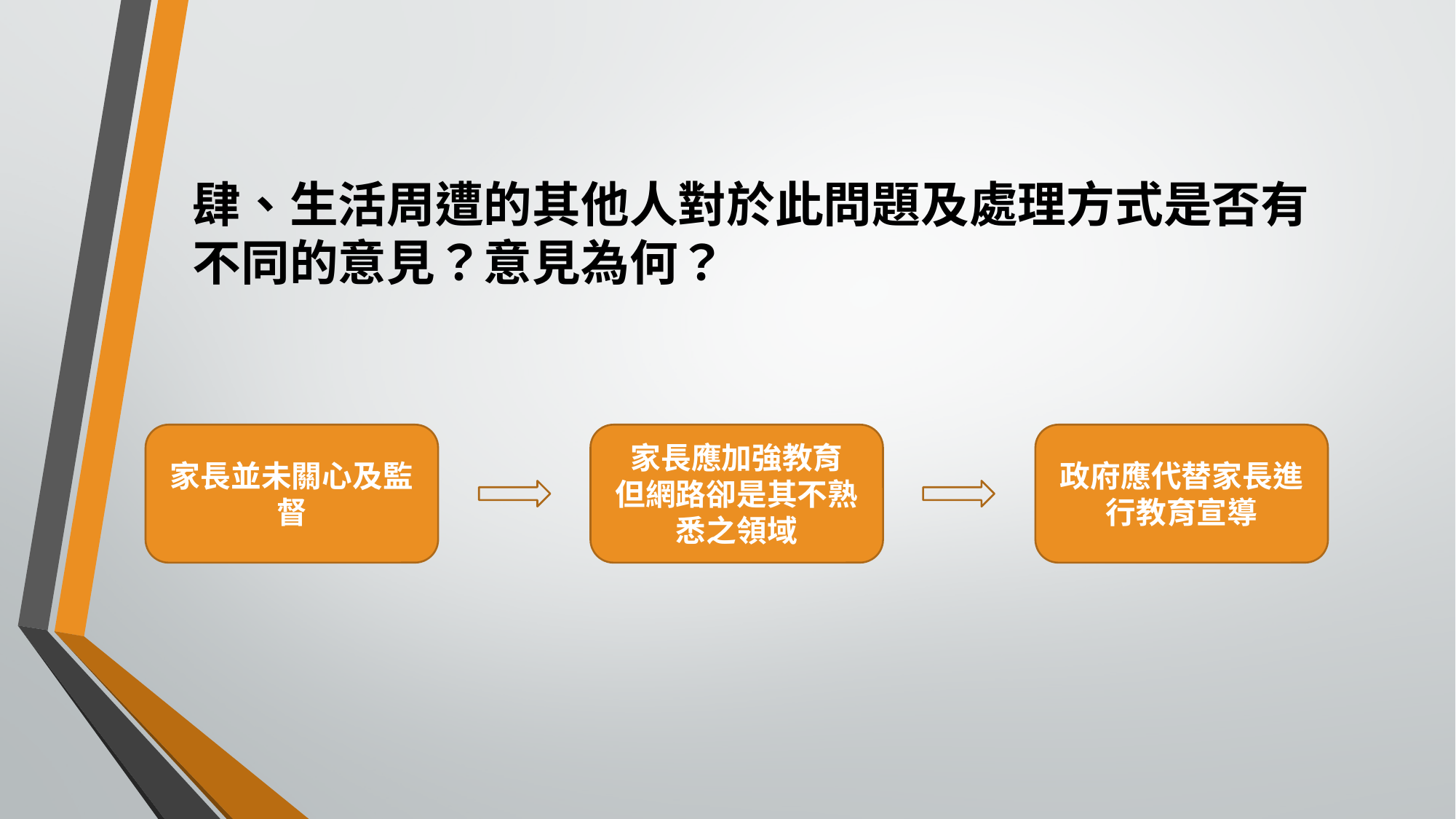

肆、生活周遭的其他人對於此問題及處理方式是否有不同的意見？意見為何？
家長並未關心及監督
家長應加強教育
但網路卻是其不熟悉之領域
政府應代替家長進行教育宣導